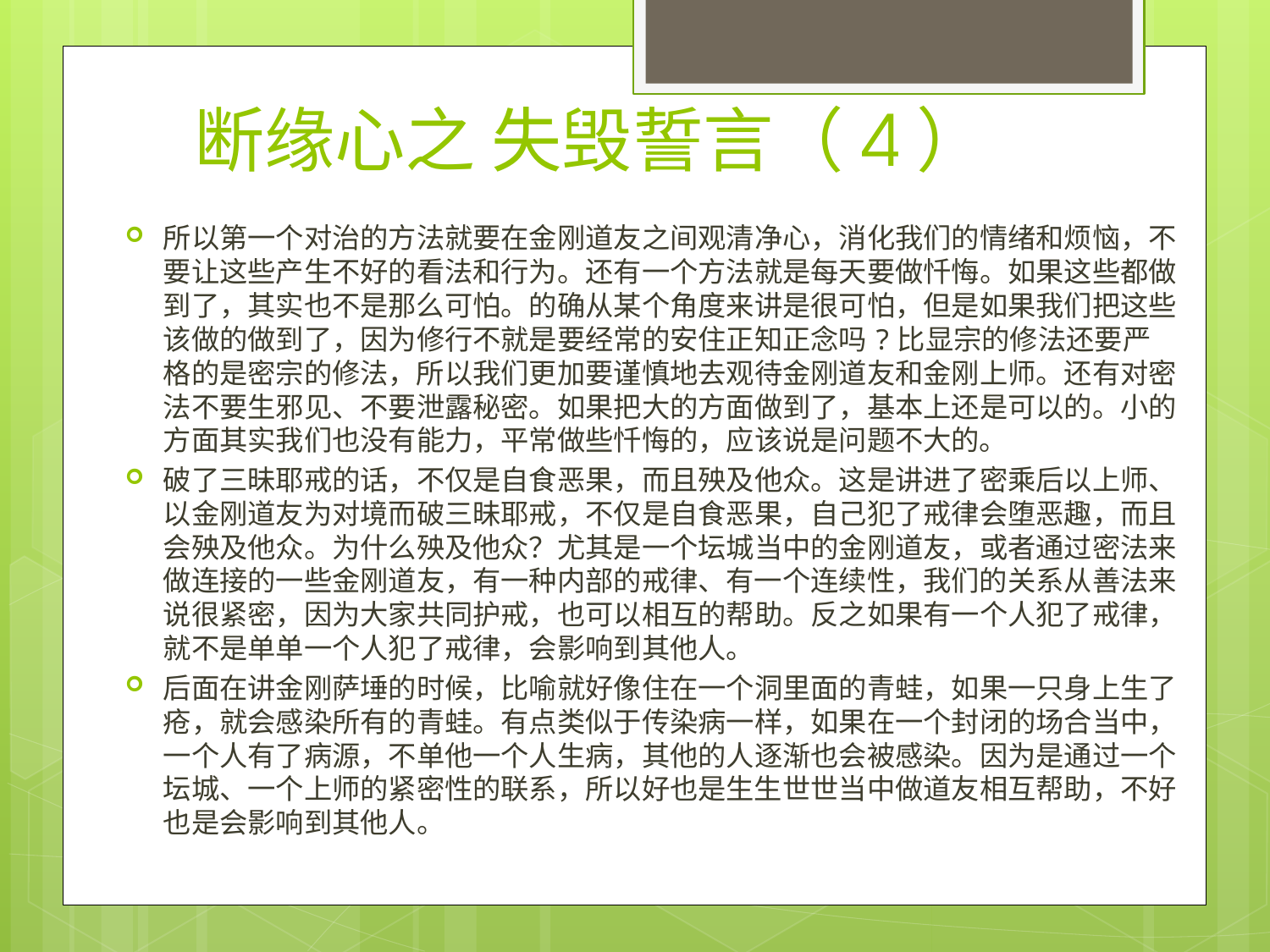

# 断缘心之 失毁誓言（4）
所以第一个对治的方法就要在金刚道友之间观清净心，消化我们的情绪和烦恼，不要让这些产生不好的看法和行为。还有一个方法就是每天要做忏悔。如果这些都做到了，其实也不是那么可怕。的确从某个角度来讲是很可怕，但是如果我们把这些该做的做到了，因为修行不就是要经常的安住正知正念吗?比显宗的修法还要严格的是密宗的修法，所以我们更加要谨慎地去观待金刚道友和金刚上师。还有对密法不要生邪见、不要泄露秘密。如果把大的方面做到了，基本上还是可以的。小的方面其实我们也没有能力，平常做些忏悔的，应该说是问题不大的。
破了三昧耶戒的话，不仅是自食恶果，而且殃及他众。这是讲进了密乘后以上师、以金刚道友为对境而破三昧耶戒，不仅是自食恶果，自己犯了戒律会堕恶趣，而且会殃及他众。为什么殃及他众？尤其是一个坛城当中的金刚道友，或者通过密法来做连接的一些金刚道友，有一种内部的戒律、有一个连续性，我们的关系从善法来说很紧密，因为大家共同护戒，也可以相互的帮助。反之如果有一个人犯了戒律，就不是单单一个人犯了戒律，会影响到其他人。
后面在讲金刚萨埵的时候，比喻就好像住在一个洞里面的青蛙，如果一只身上生了疮，就会感染所有的青蛙。有点类似于传染病一样，如果在一个封闭的场合当中，一个人有了病源，不单他一个人生病，其他的人逐渐也会被感染。因为是通过一个坛城、一个上师的紧密性的联系，所以好也是生生世世当中做道友相互帮助，不好也是会影响到其他人。